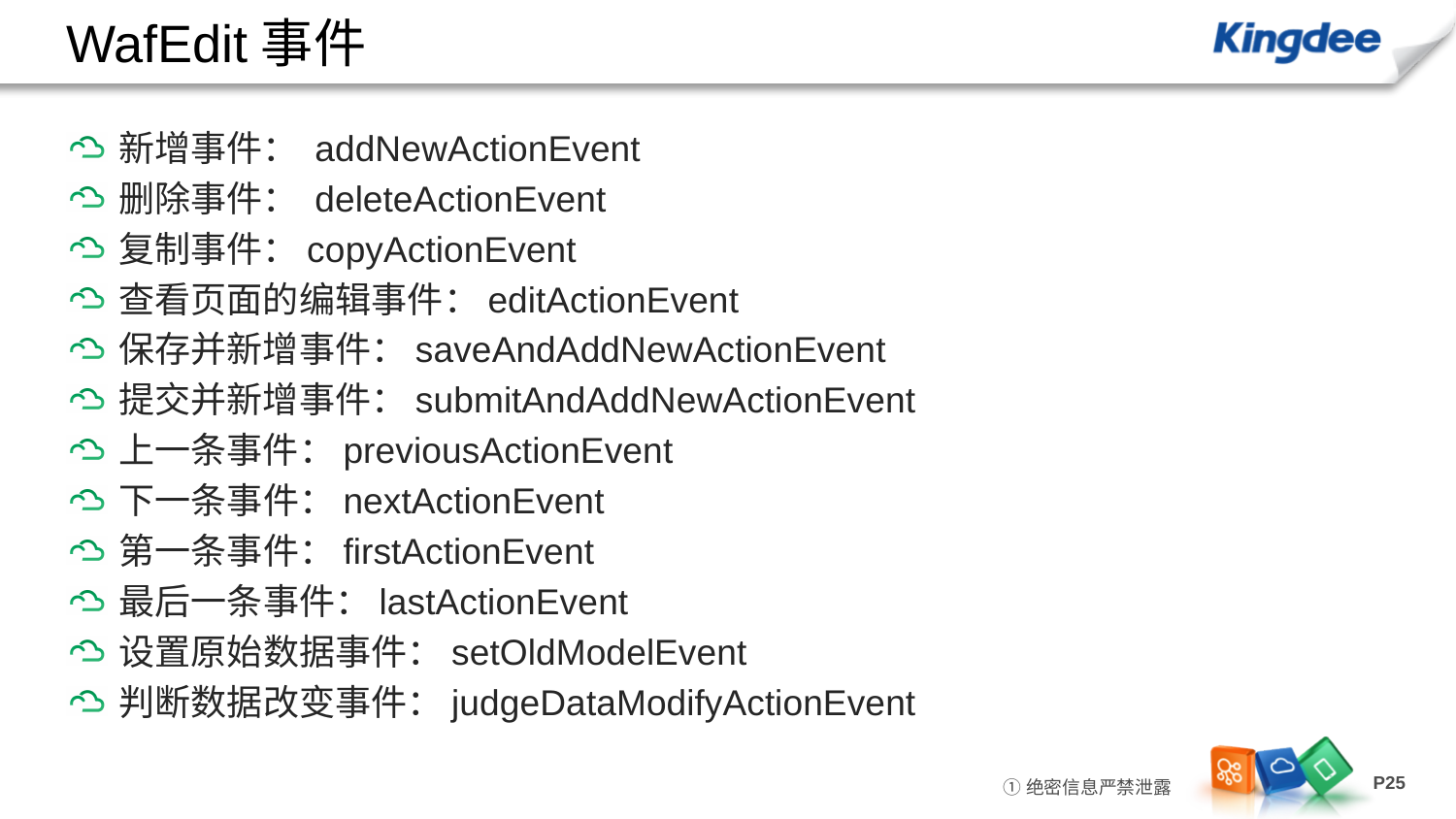

# WafEdit事件
新增事件： addNewActionEvent
删除事件： deleteActionEvent
复制事件：copyActionEvent
查看页面的编辑事件：editActionEvent
保存并新增事件：saveAndAddNewActionEvent
提交并新增事件：submitAndAddNewActionEvent
上一条事件：previousActionEvent
下一条事件：nextActionEvent
第一条事件：firstActionEvent
最后一条事件：lastActionEvent
设置原始数据事件：setOldModelEvent
判断数据改变事件：judgeDataModifyActionEvent